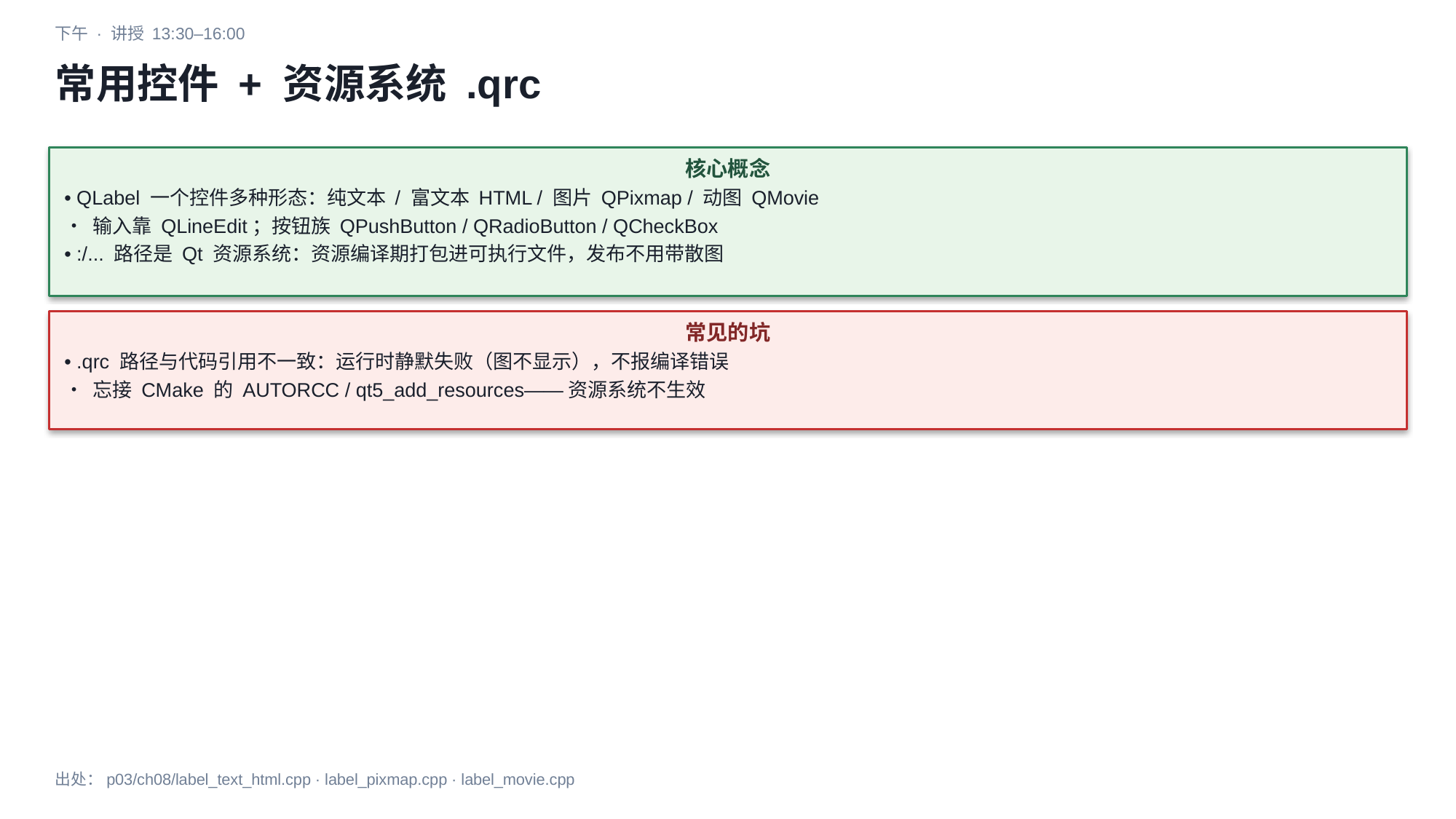

下午 · 讲授 13:30–16:00
常用控件 + 资源系统 .qrc
核心概念
• QLabel 一个控件多种形态：纯文本 / 富文本 HTML / 图片 QPixmap / 动图 QMovie
• 输入靠 QLineEdit；按钮族 QPushButton / QRadioButton / QCheckBox
• :/... 路径是 Qt 资源系统：资源编译期打包进可执行文件，发布不用带散图
常见的坑
• .qrc 路径与代码引用不一致：运行时静默失败（图不显示），不报编译错误
• 忘接 CMake 的 AUTORCC / qt5_add_resources——资源系统不生效
出处：p03/ch08/label_text_html.cpp · label_pixmap.cpp · label_movie.cpp